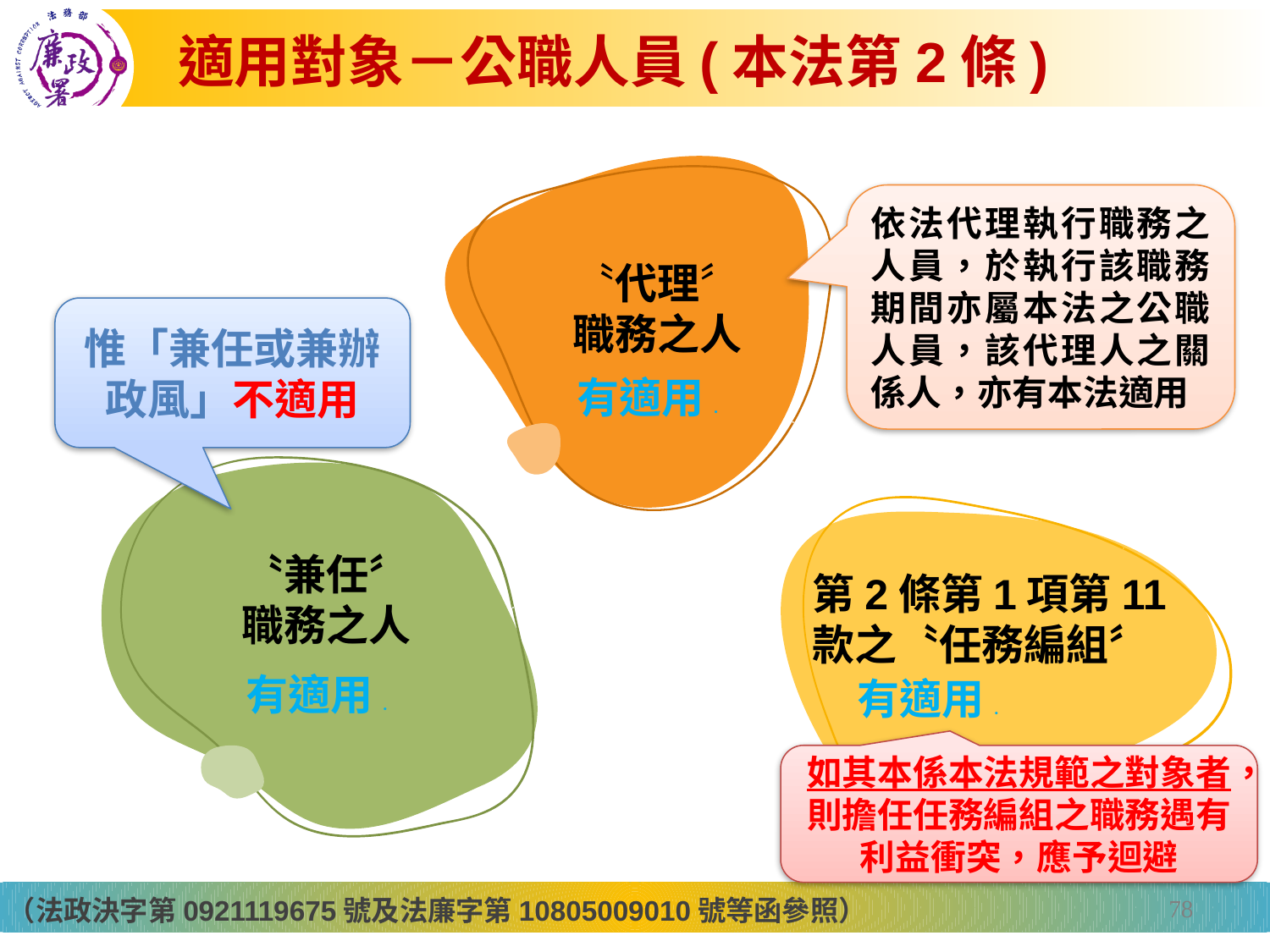

# 適用對象－公職人員(本法第2條)

〝代理〞職務之人
有適用.
有適用.

依法代理執行職務之人員，於執行該職務期間亦屬本法之公職人員，該代理人之關係人，亦有本法適用
惟「兼任或兼辦政風」不適用

〝兼任〞職務之人

第2條第1項第11款之〝任務編組〞

有適用.
有適用.
如其本係本法規範之對象者，則擔任任務編組之職務遇有利益衝突，應予迴避
78
（法政決字第0921119675號及法廉字第10805009010號等函參照）